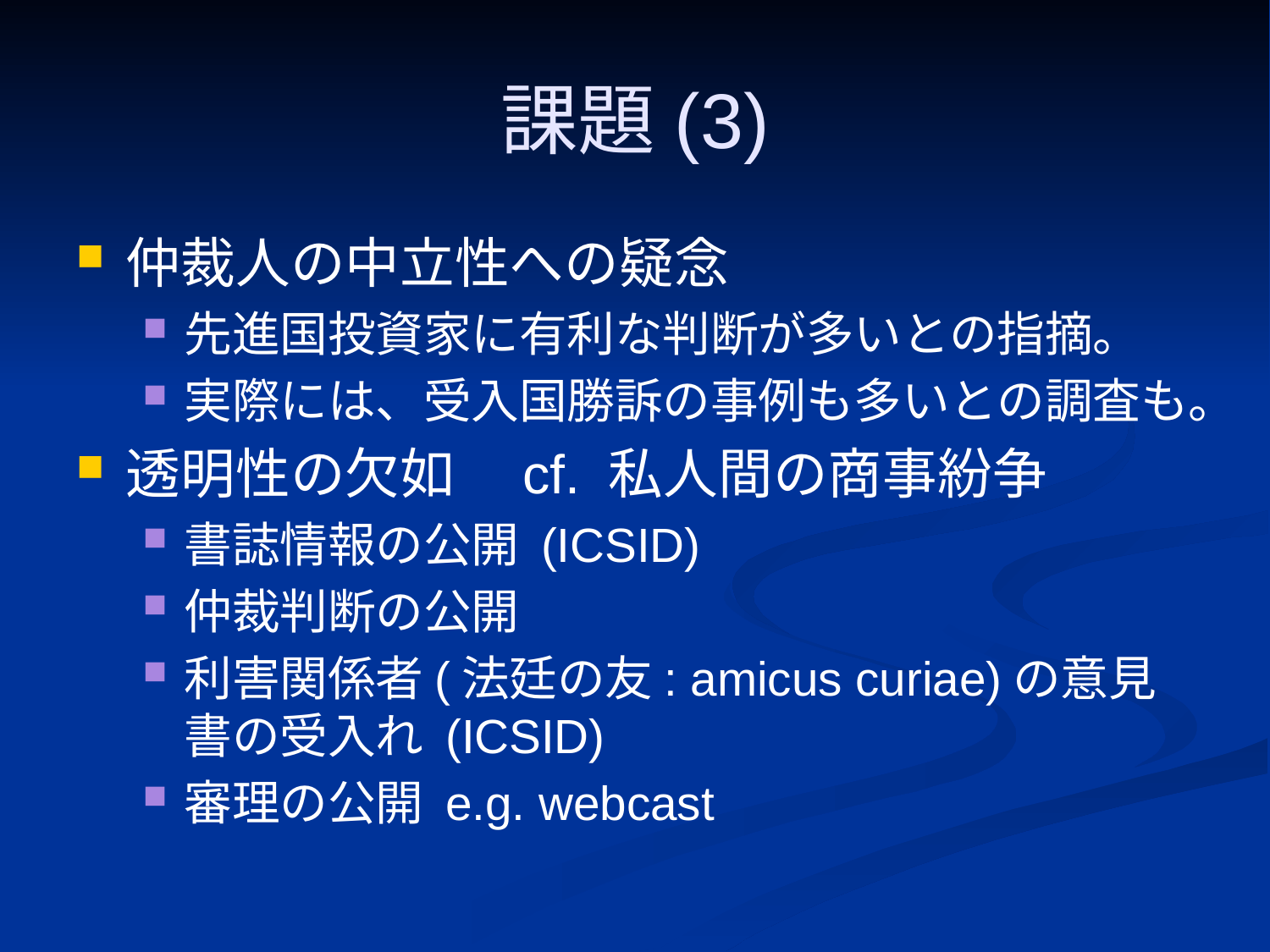

# 課題(3)
仲裁人の中立性への疑念
先進国投資家に有利な判断が多いとの指摘。
実際には、受入国勝訴の事例も多いとの調査も。
透明性の欠如　cf. 私人間の商事紛争
書誌情報の公開 (ICSID)
仲裁判断の公開
利害関係者(法廷の友: amicus curiae)の意見書の受入れ (ICSID)
審理の公開 e.g. webcast